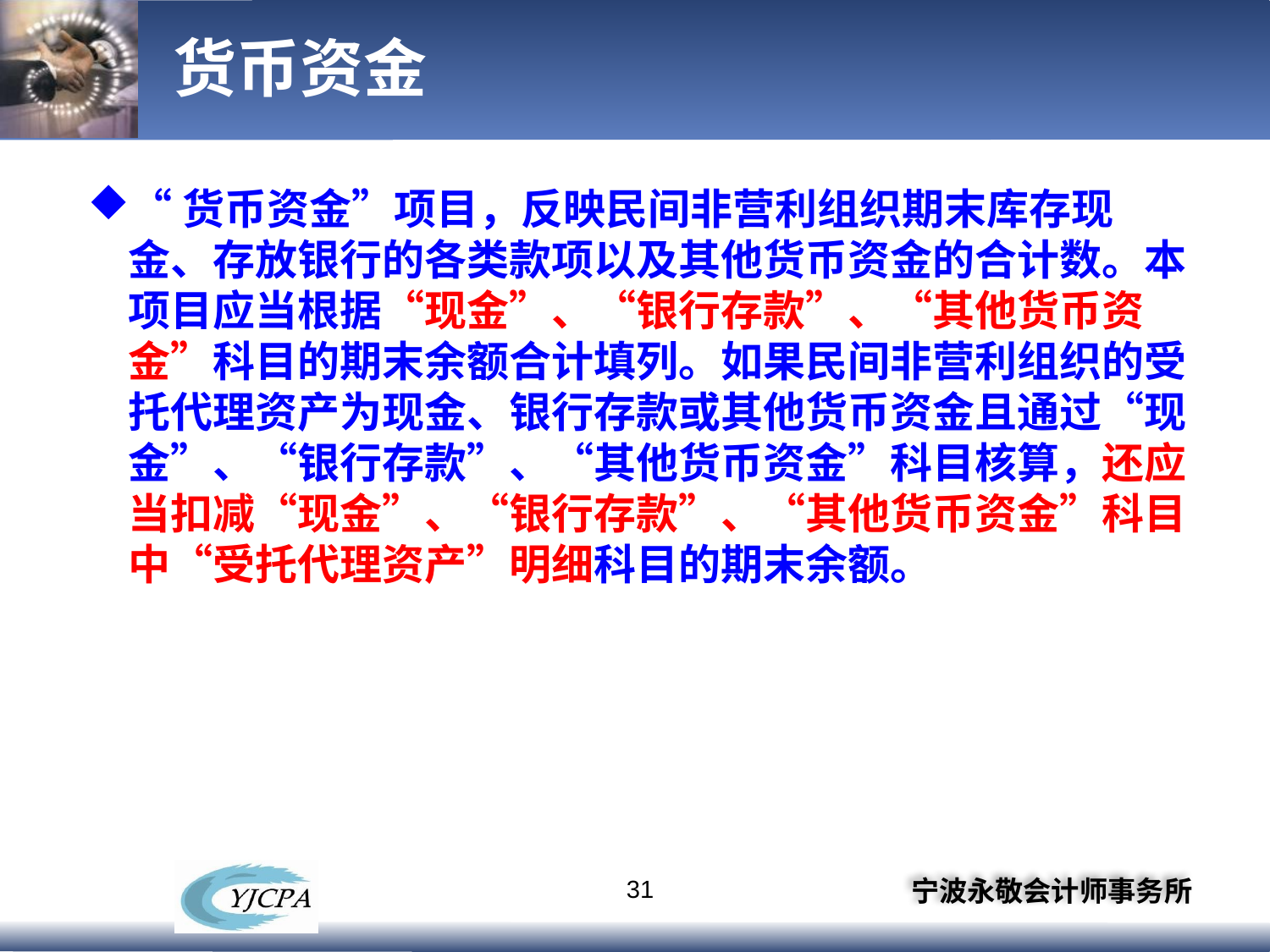

# 货币资金
“货币资金”项目，反映民间非营利组织期末库存现金、存放银行的各类款项以及其他货币资金的合计数。本项目应当根据“现金”、“银行存款”、“其他货币资金”科目的期末余额合计填列。如果民间非营利组织的受托代理资产为现金、银行存款或其他货币资金且通过“现金”、“银行存款”、“其他货币资金”科目核算，还应当扣减“现金”、“银行存款”、“其他货币资金”科目中“受托代理资产”明细科目的期末余额。